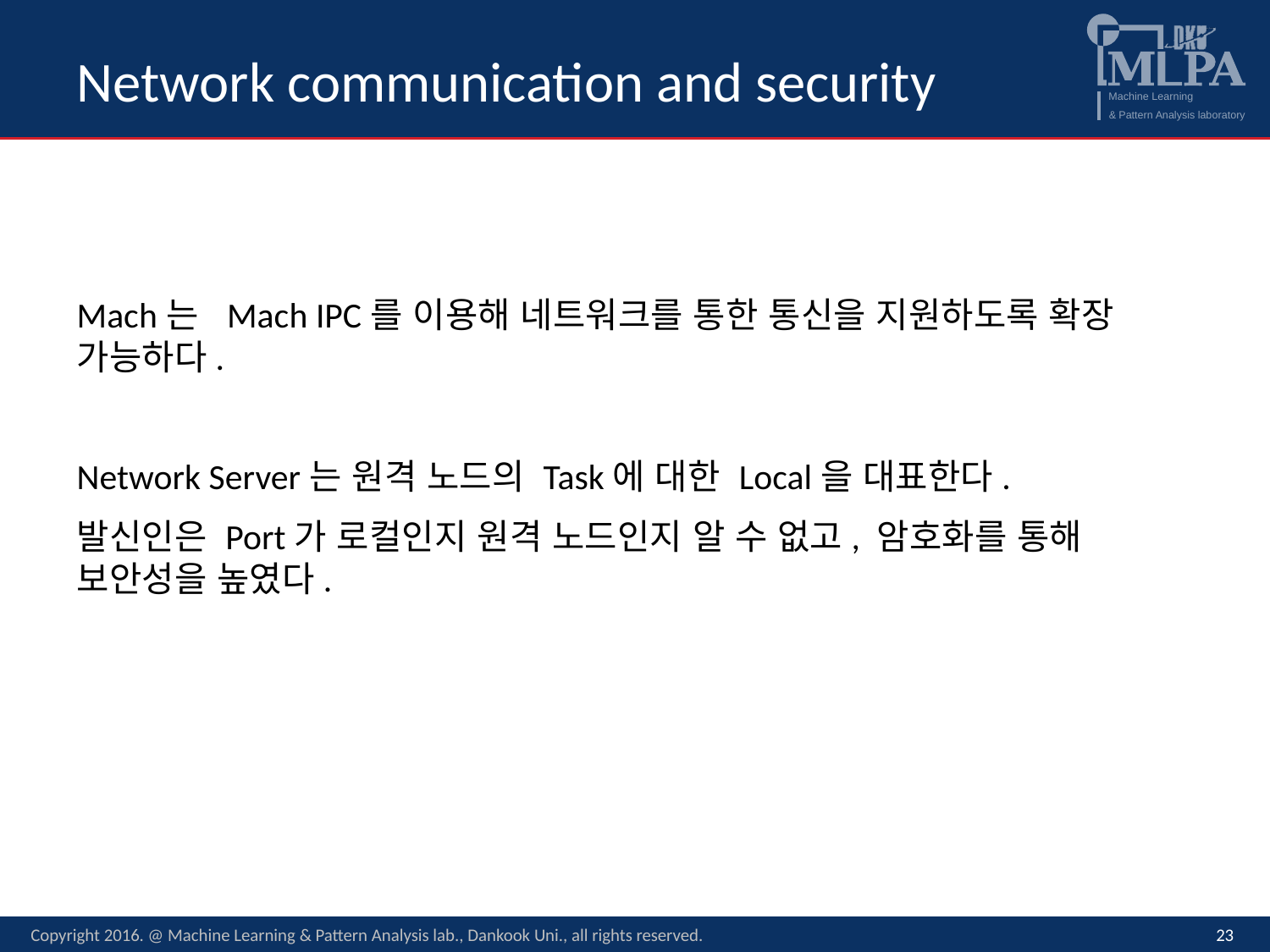

# Network communication and security

Mach는  Mach IPC를 이용해 네트워크를 통한 통신을 지원하도록 확장 가능하다.

Network Server는 원격 노드의 Task에 대한 Local을 대표한다.
발신인은 Port가 로컬인지 원격 노드인지 알 수 없고, 암호화를 통해 보안성을 높였다.
Copyright 2016. @ Machine Learning & Pattern Analysis lab., Dankook Uni., all rights reserved.
23